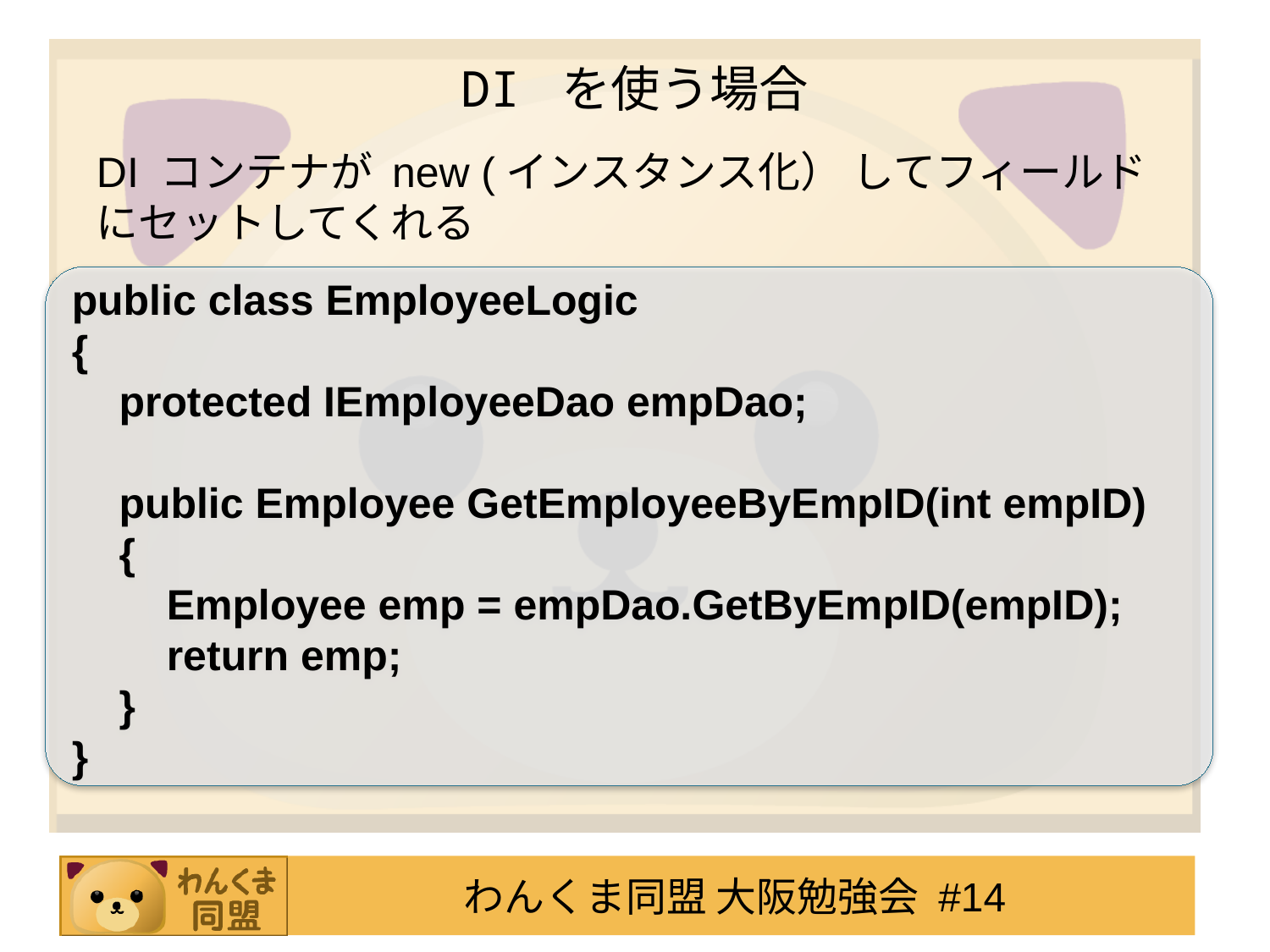

# DI を使う場合
DI コンテナが new (インスタンス化） してフィールドにセットしてくれる
public class EmployeeLogic
{
    protected IEmployeeDao empDao;

    public Employee GetEmployeeByEmpID(int empID)
    {
        Employee emp = empDao.GetByEmpID(empID);
        return emp;
    }
}